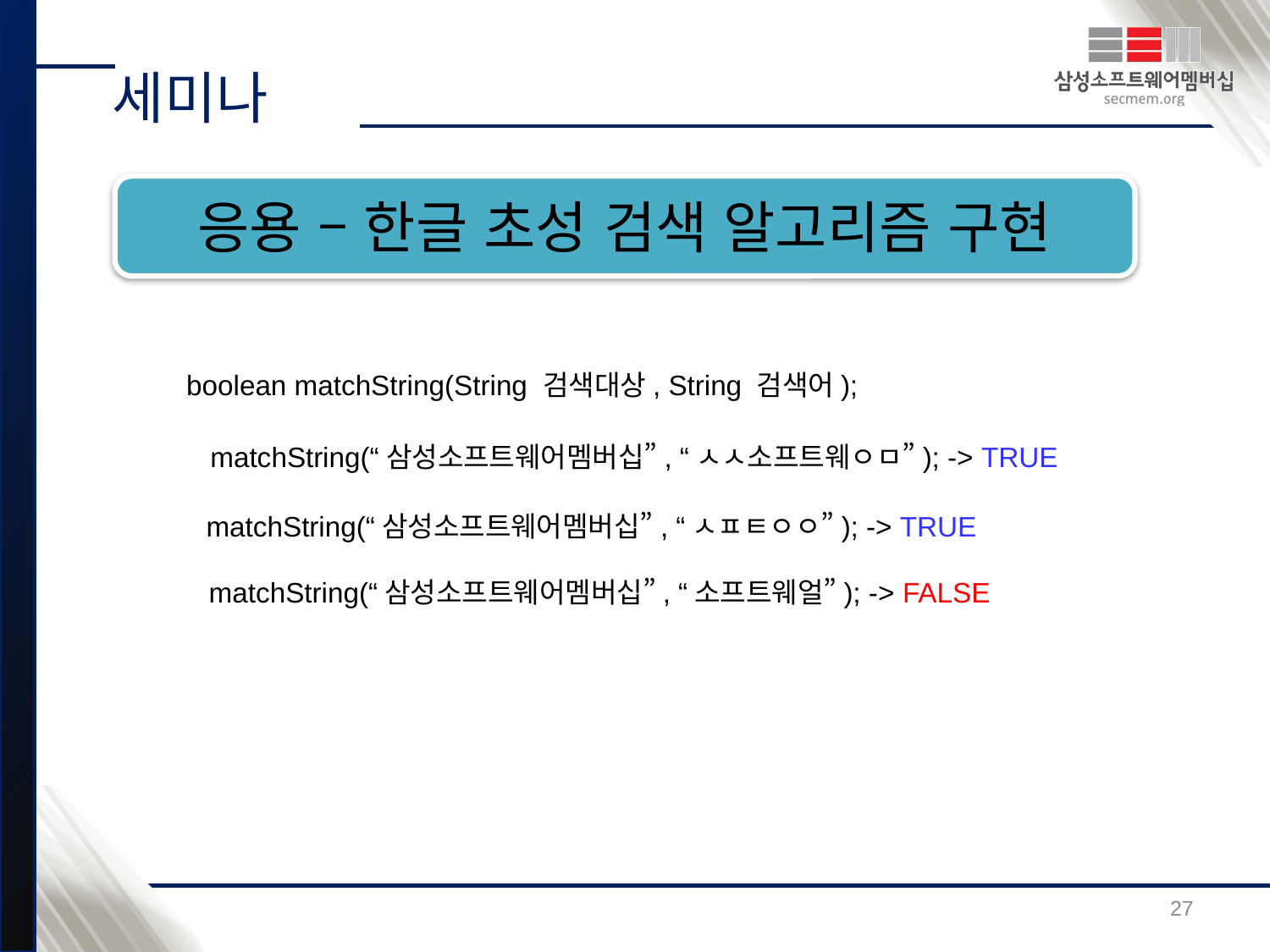

세미나
응용 – 한글 초성 검색 알고리즘 구현
boolean matchString(String 검색대상, String 검색어);
matchString(“삼성소프트웨어멤버십”, “ㅅㅅ소프트웨ㅇㅁ”); -> TRUE
matchString(“삼성소프트웨어멤버십”, “ㅅㅍㅌㅇㅇ”); -> TRUE
matchString(“삼성소프트웨어멤버십”, “소프트웨얼”); -> FALSE
27